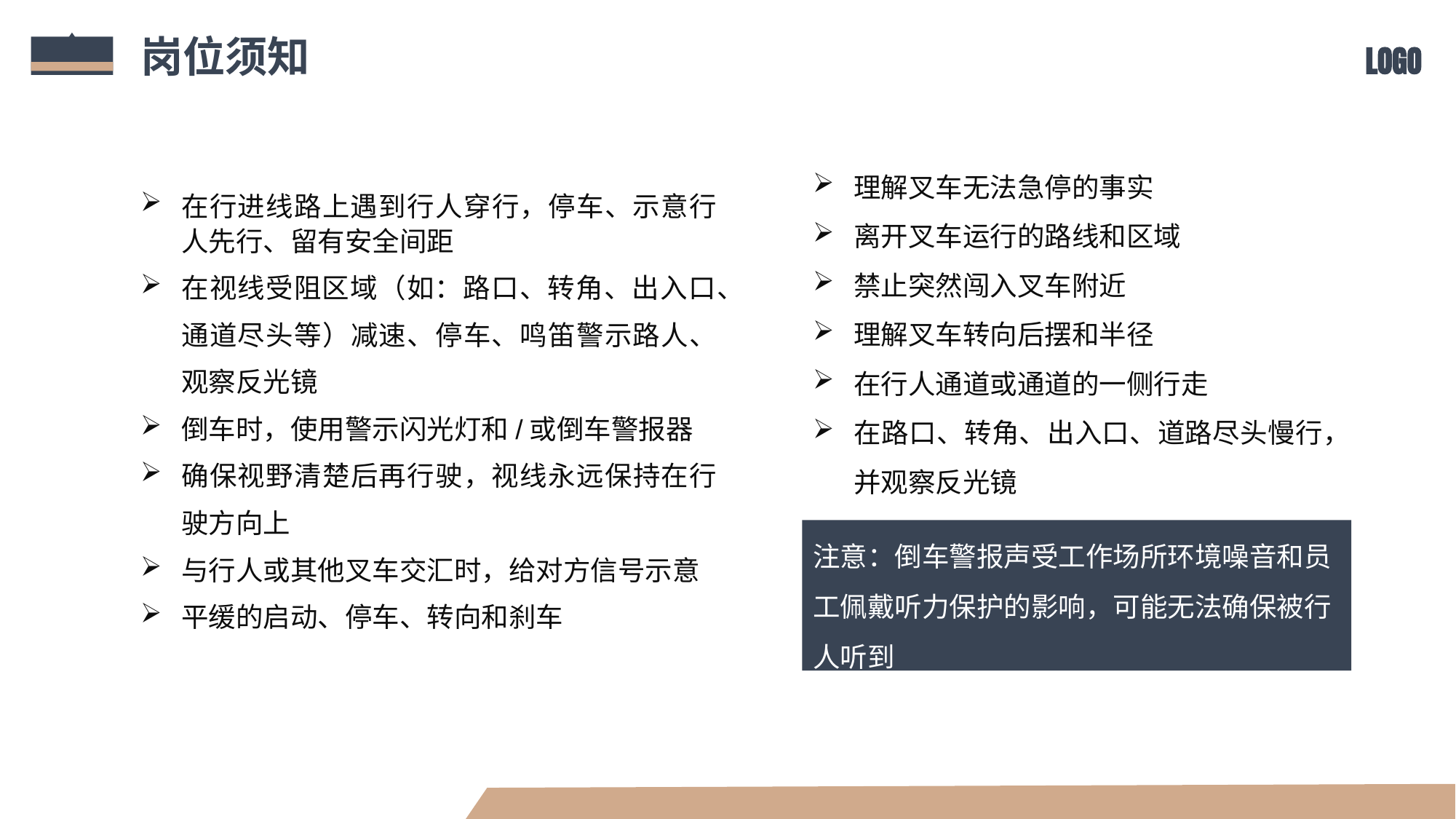

岗位须知
理解叉车无法急停的事实
离开叉车运行的路线和区域
禁止突然闯入叉车附近
理解叉车转向后摆和半径
在行人通道或通道的一侧行走
在路口、转角、出入口、道路尽头慢行，并观察反光镜
在行进线路上遇到行人穿行，停车、示意行人先行、留有安全间距
在视线受阻区域（如：路口、转角、出入口、通道尽头等）减速、停车、鸣笛警示路人、观察反光镜
倒车时，使用警示闪光灯和/或倒车警报器
确保视野清楚后再行驶，视线永远保持在行驶方向上
与行人或其他叉车交汇时，给对方信号示意
平缓的启动、停车、转向和刹车
注意：倒车警报声受工作场所环境噪音和员工佩戴听力保护的影响，可能无法确保被行人听到